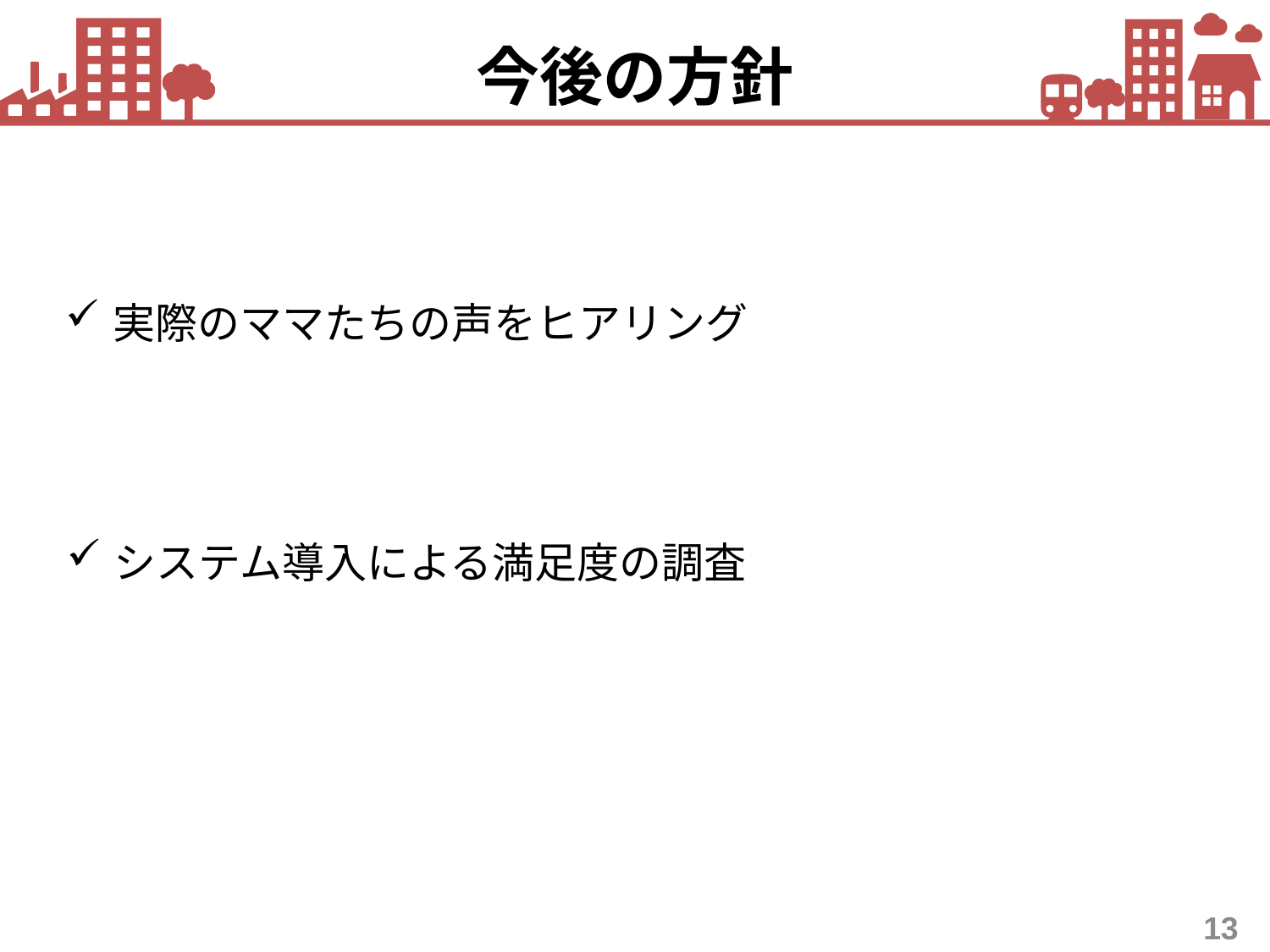

今後の方針

実際のママたちの声をヒアリング
システム導入による満足度の調査
13